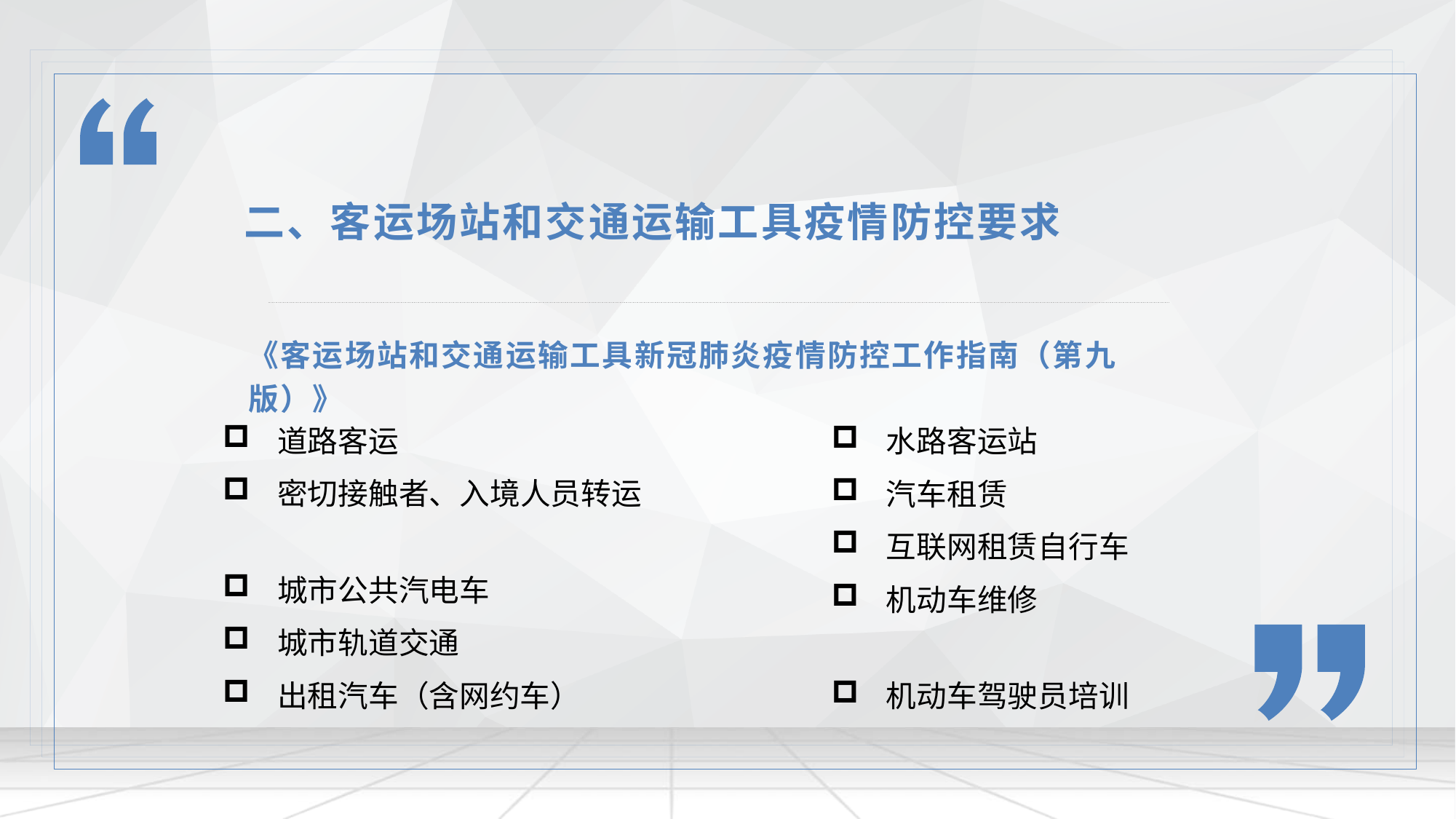

二、客运场站和交通运输工具疫情防控要求
《客运场站和交通运输工具新冠肺炎疫情防控工作指南（第九版）》
道路客运
密切接触者、入境人员转运
城市公共汽电车
城市轨道交通
出租汽车（含网约车）

水路客运站
汽车租赁
互联网租赁自行车
机动车维修
机动车驾驶员培训